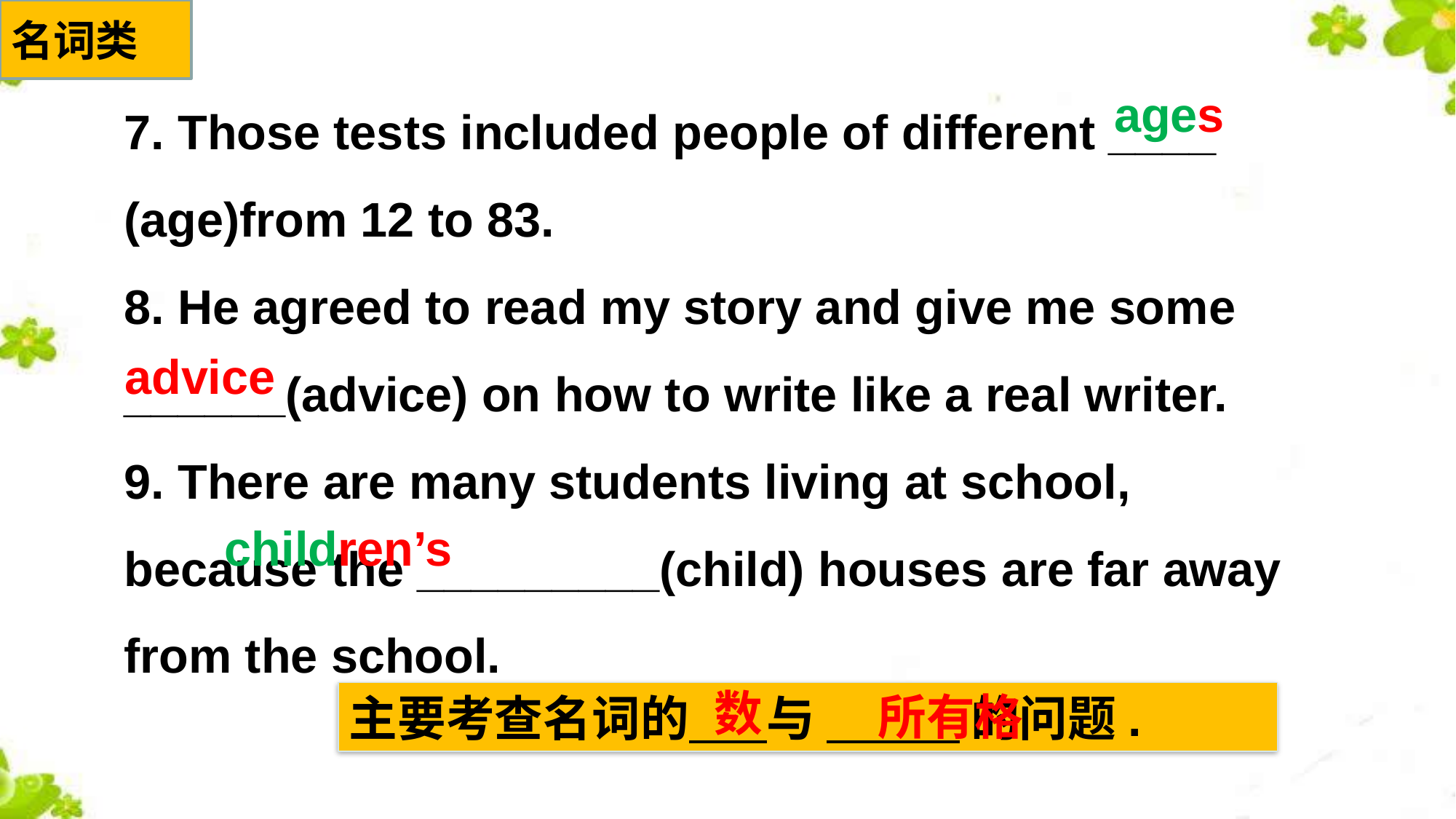

名词类
7. Those tests included people of different ____ (age)from 12 to 83.
8. He agreed to read my story and give me some ______(advice) on how to write like a real writer.
9. There are many students living at school, because the _________(child) houses are far away from the school.
ages
advice
children’s
数
所有格
主要考查名词的       与              的问题.